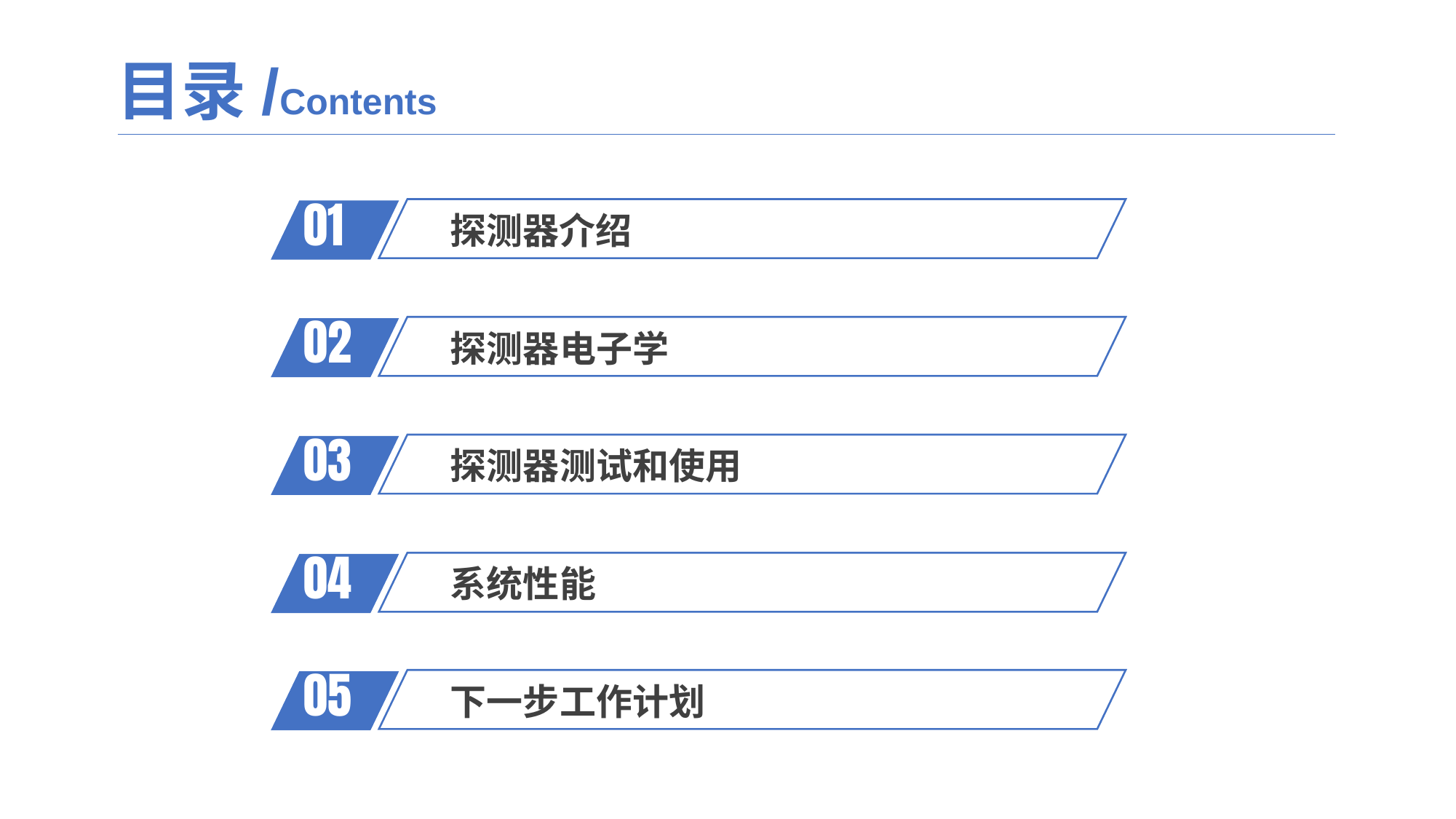

目录/Contents
01

探测器介绍
02

探测器电子学
03

探测器测试和使用
04

系统性能
05

下一步工作计划